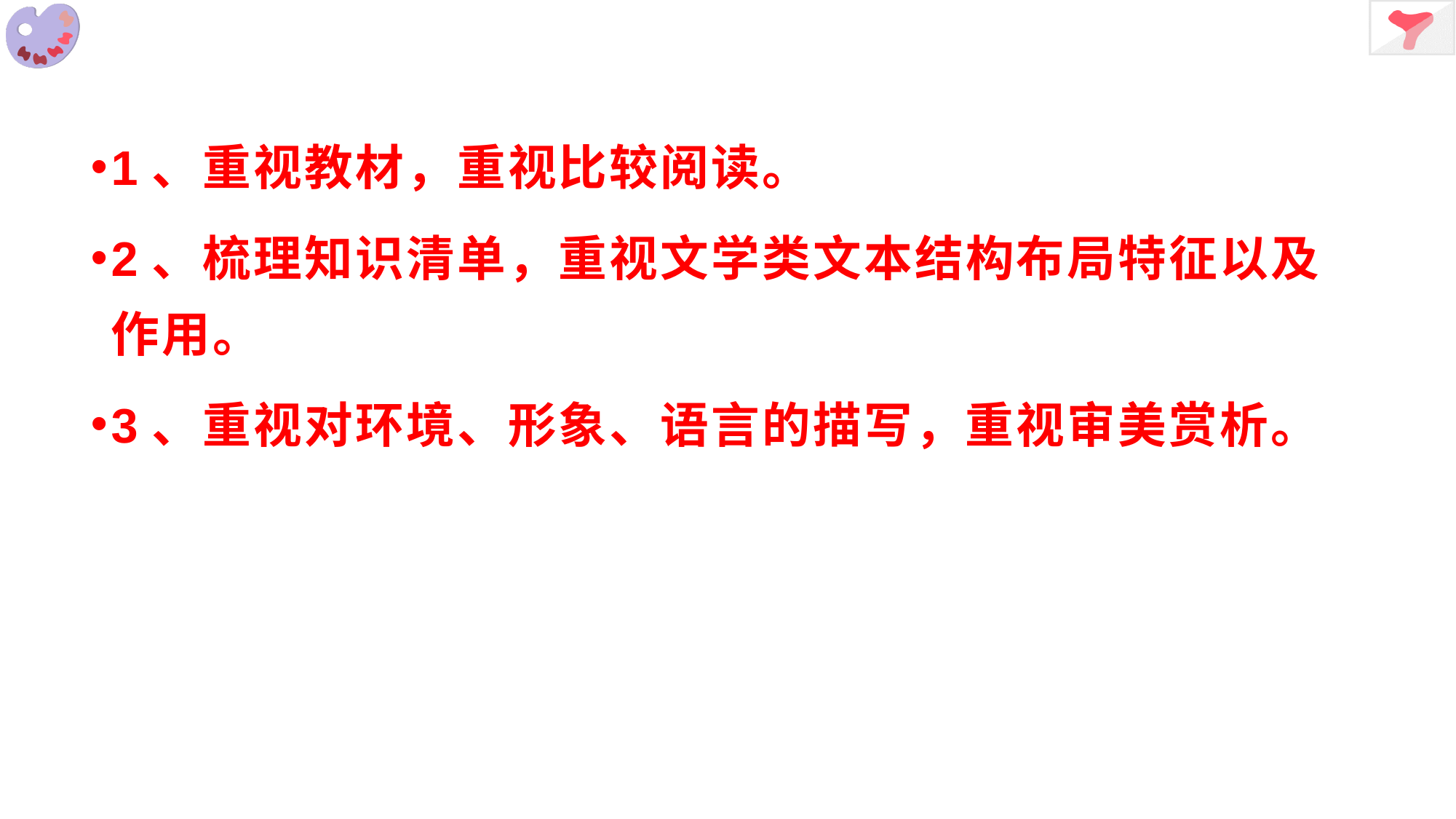

1、重视教材，重视比较阅读。
2、梳理知识清单，重视文学类文本结构布局特征以及作用。
3、重视对环境、形象、语言的描写，重视审美赏析。